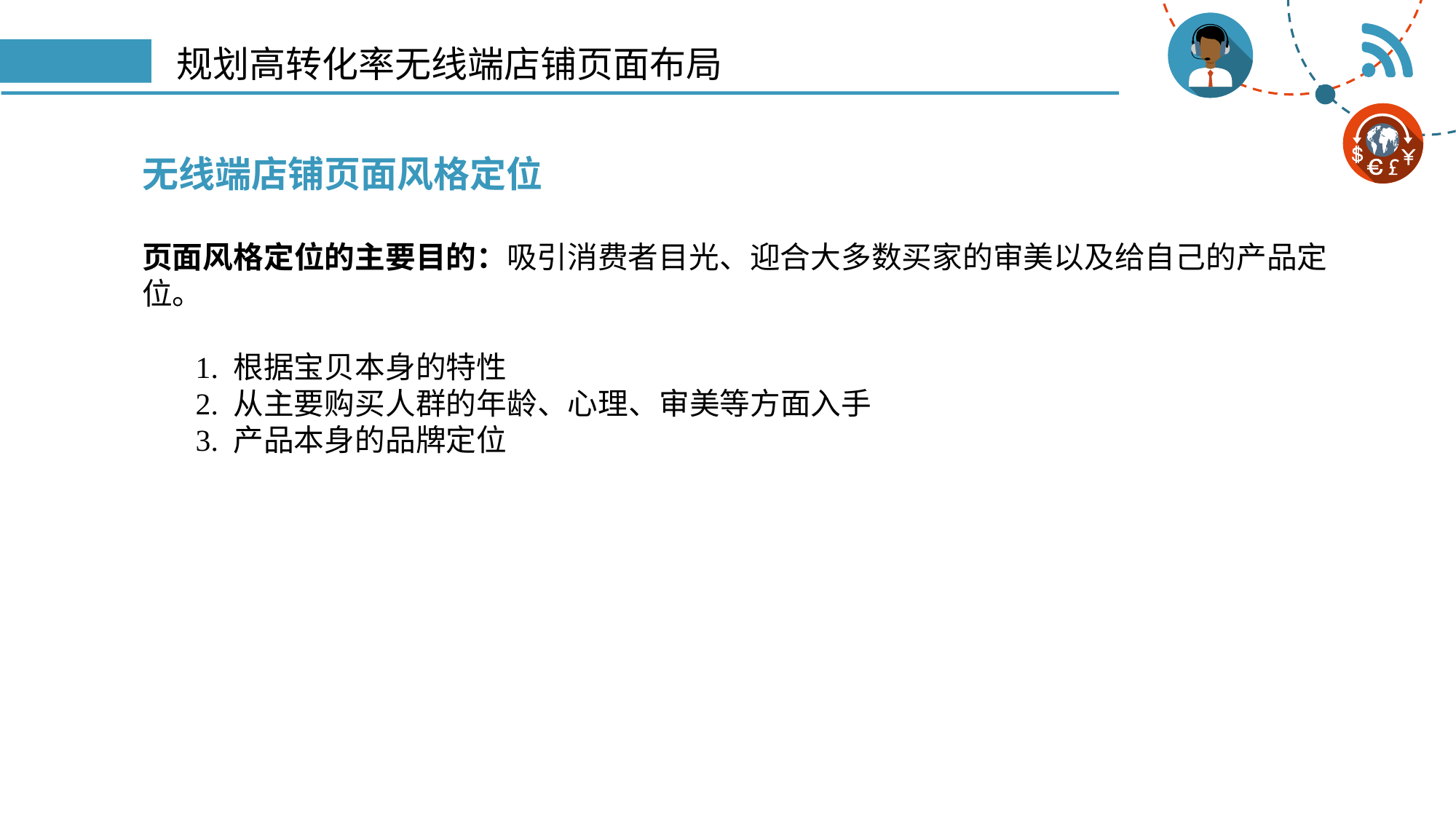

# 规划高转化率无线端店铺页面布局
无线端店铺页面风格定位

页面风格定位的主要目的：吸引消费者目光、迎合大多数买家的审美以及给自己的产品定位。

       1. 根据宝贝本身的特性
       2. 从主要购买人群的年龄、心理、审美等方面入手
       3. 产品本身的品牌定位